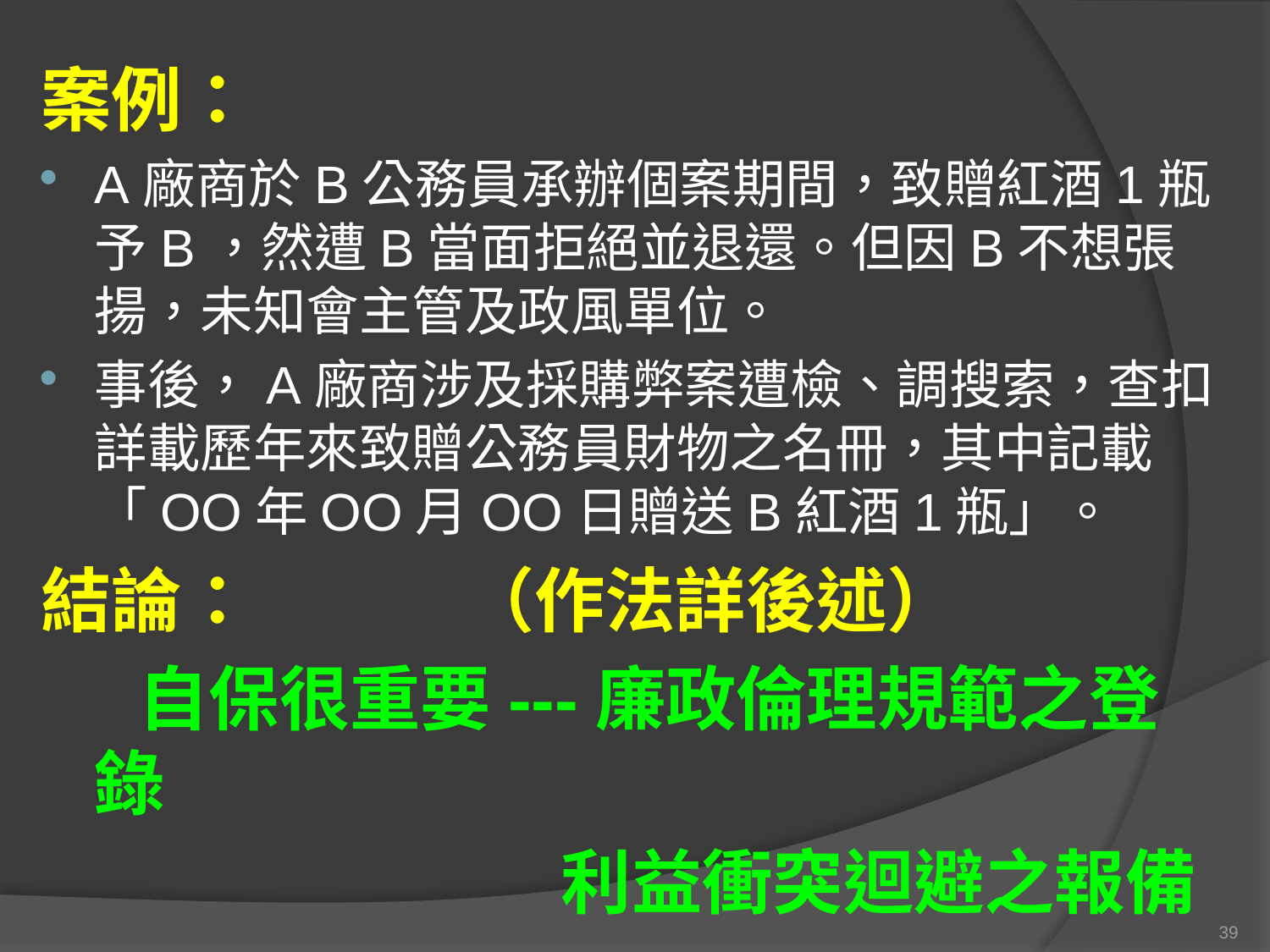

案例：
A廠商於B公務員承辦個案期間，致贈紅酒1瓶予B，然遭B當面拒絕並退還。但因B不想張揚，未知會主管及政風單位。
事後，A廠商涉及採購弊案遭檢、調搜索，查扣詳載歷年來致贈公務員財物之名冊，其中記載「OO年OO月OO日贈送B紅酒1瓶」。
結論：　　　（作法詳後述）
     自保很重要---廉政倫理規範之登錄
     　　　　　　利益衝突迴避之報備

39